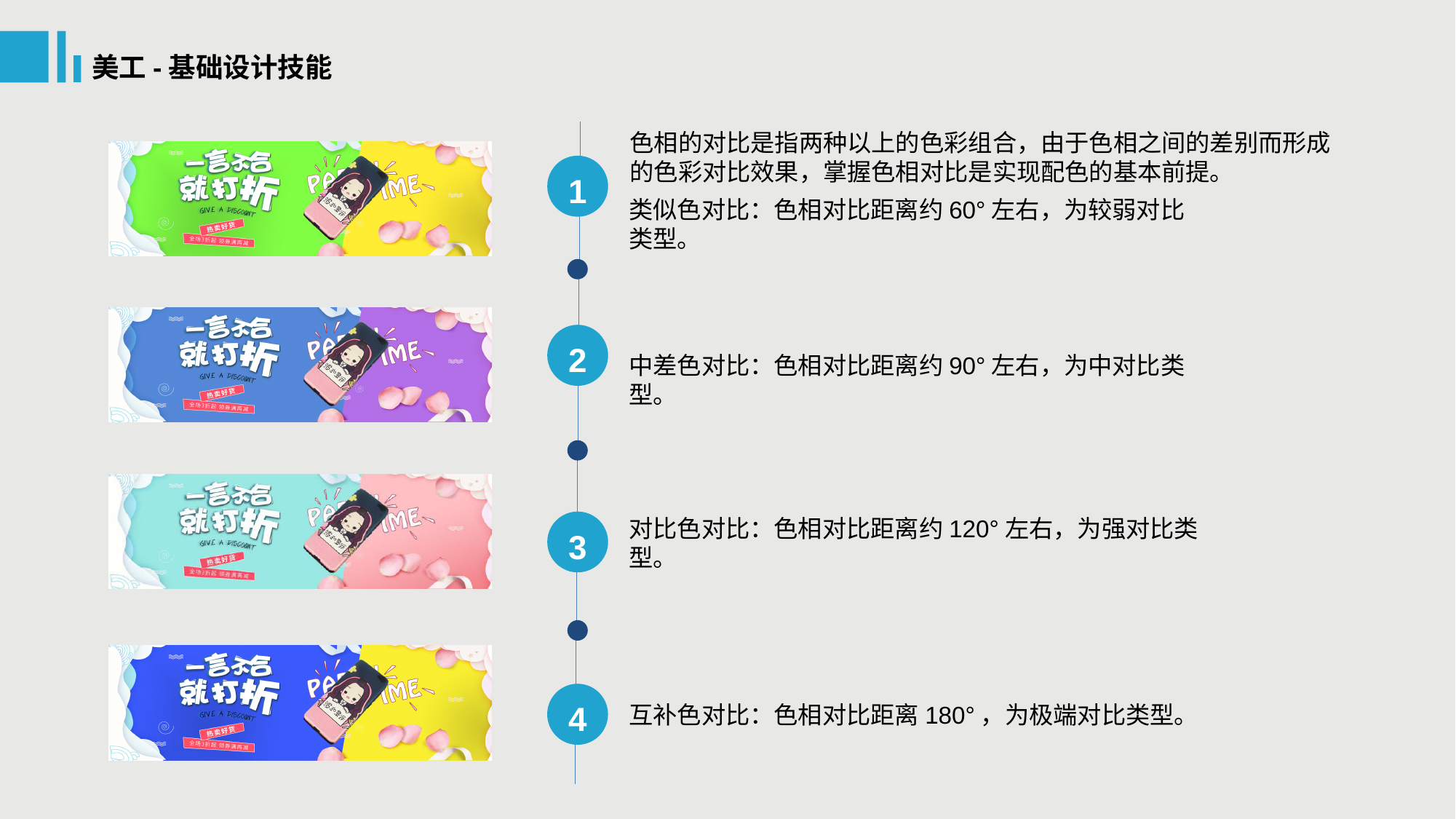

美工-基础设计技能

色相的对比是指两种以上的色彩组合，由于色相之间的差别而形成的色彩对比效果，掌握色相对比是实现配色的基本前提。

1
类似色对比：色相对比距离约60°左右，为较弱对比类型。

2
中差色对比：色相对比距离约90°左右，为中对比类型。

对比色对比：色相对比距离约120°左右，为强对比类型。
3

4
互补色对比：色相对比距离180°，为极端对比类型。